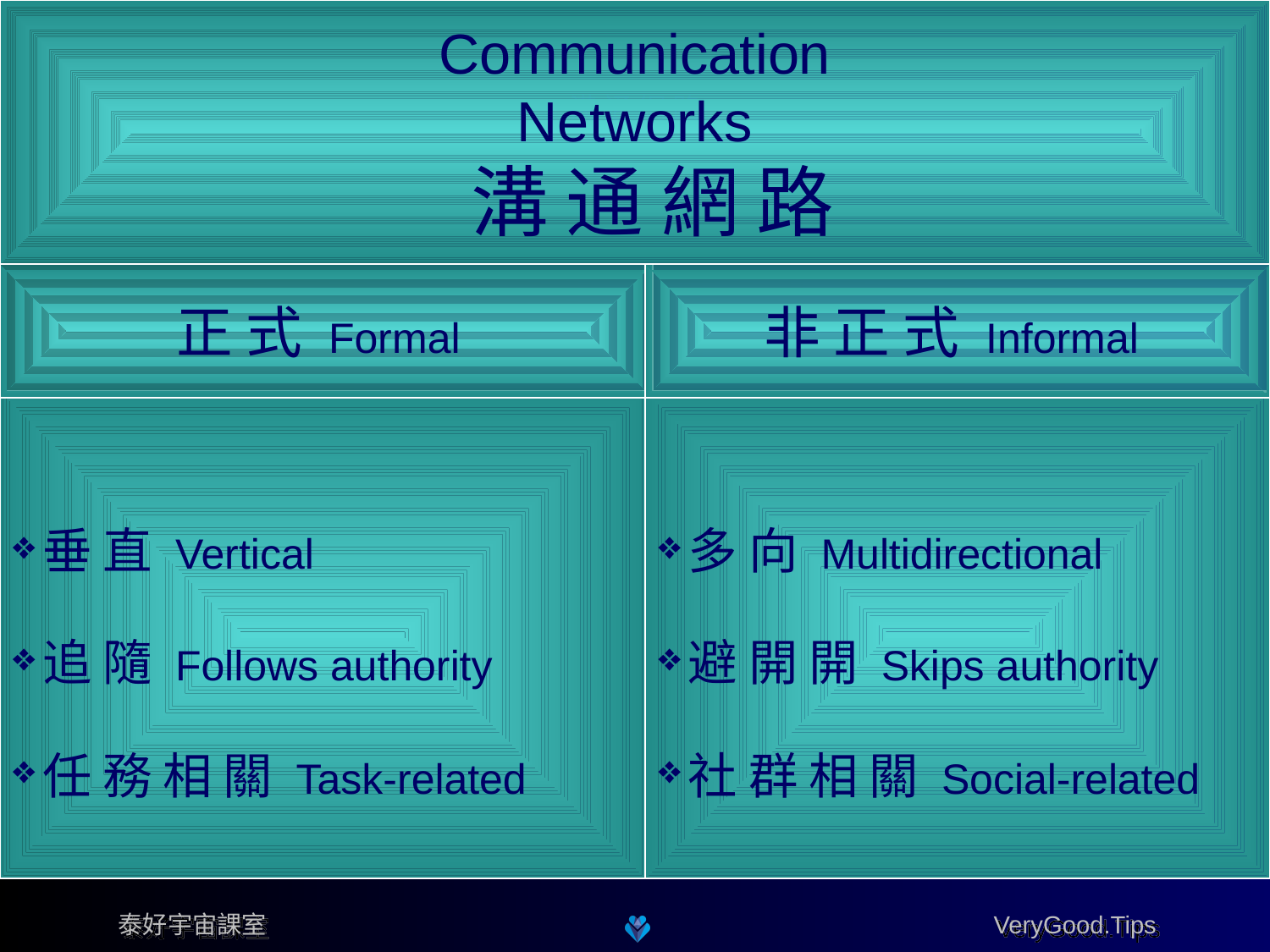

Communication
Networks
 溝 通 網 路
溝 通 網 路
正 式 Formal
非 正 式 Informal
垂 直 Vertical
追 隨 Follows authority
任 務 相 關 Task-related
多 向 Multidirectional
避 開 開 Skips authority
社 群 相 關 Social-related